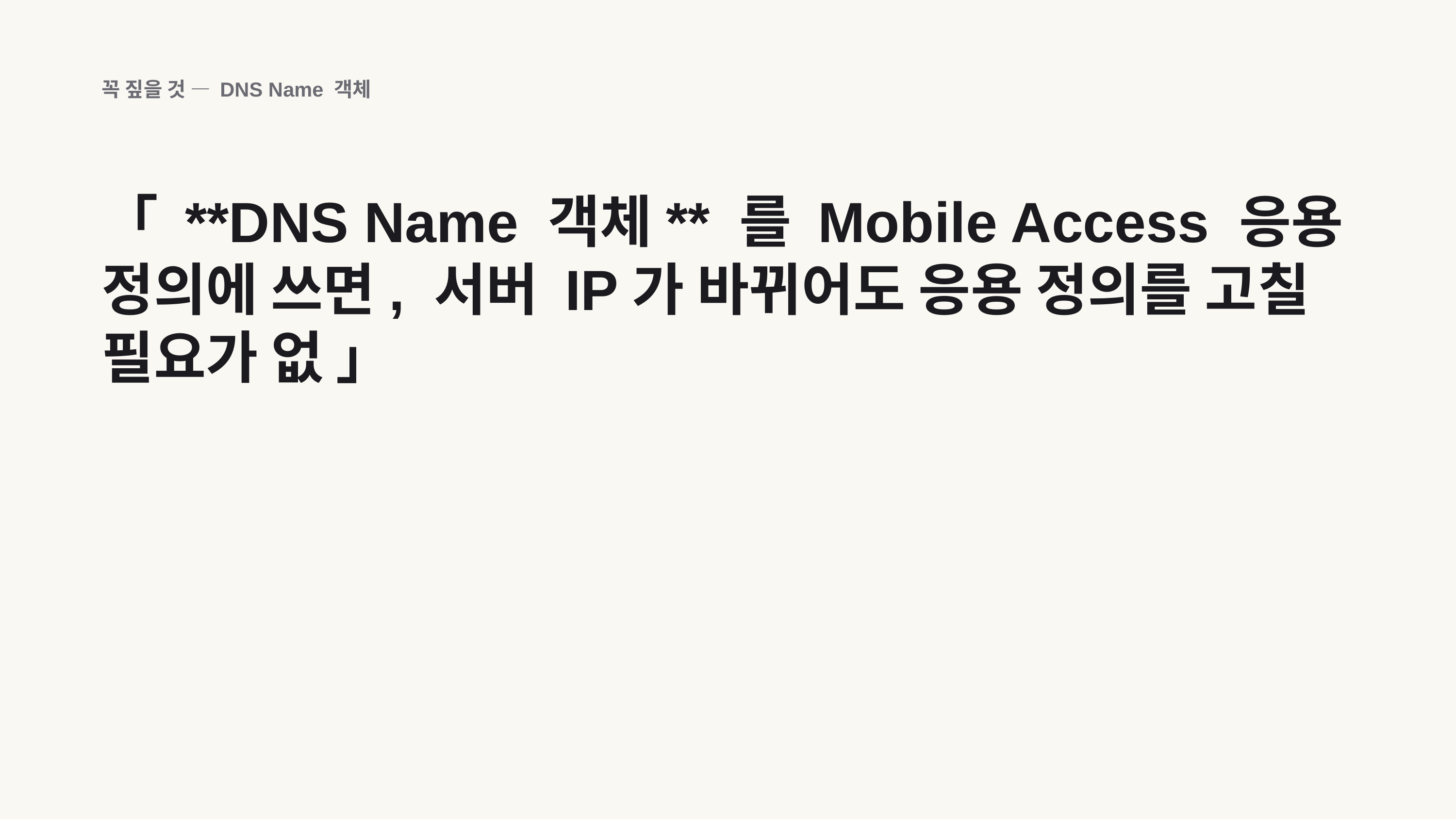

꼭 짚을 것 — DNS Name 객체
「 **DNS Name 객체** 를 Mobile Access 응용 정의에 쓰면, 서버 IP가 바뀌어도 응용 정의를 고칠 필요가 없 」